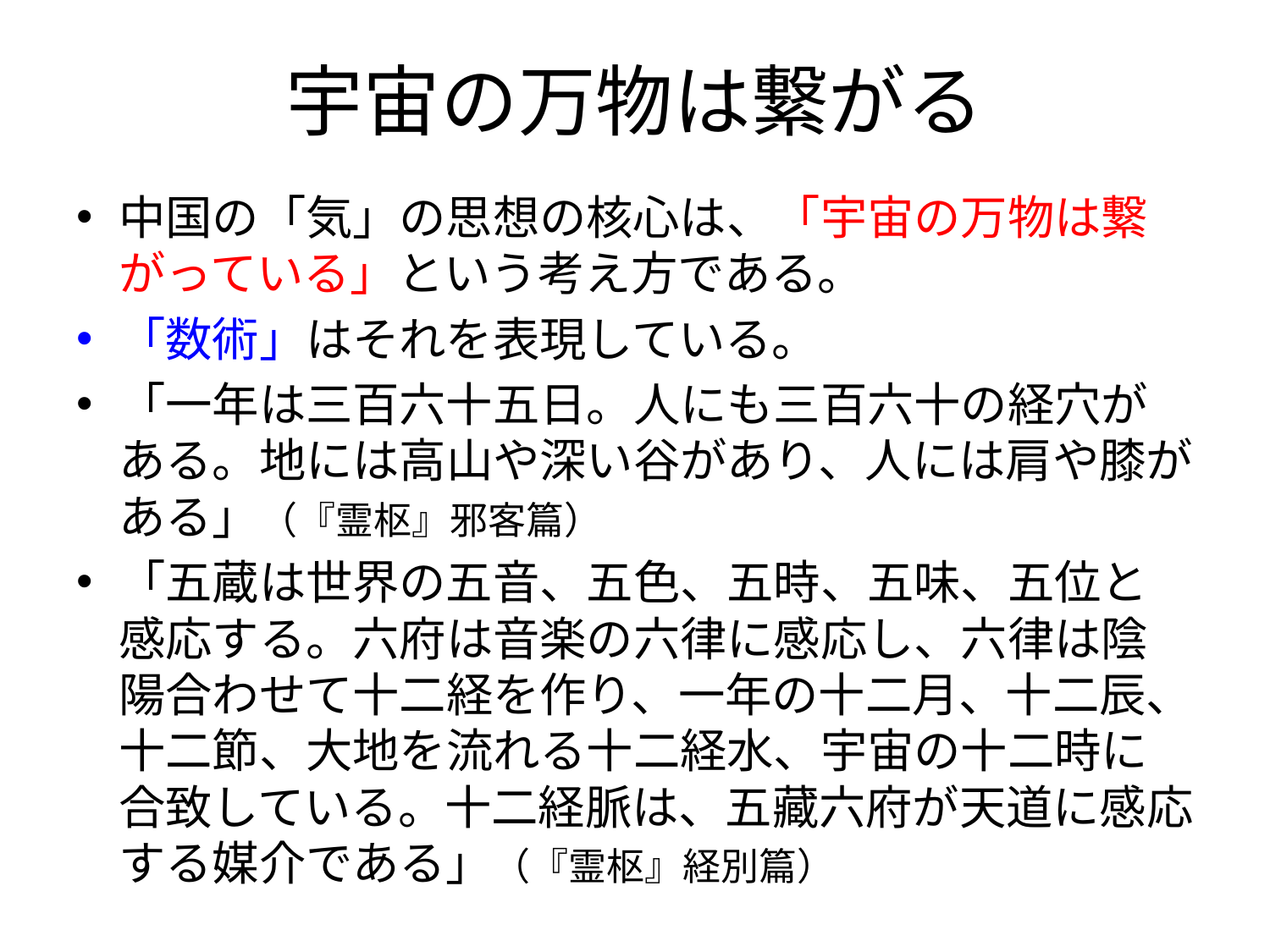

# 宇宙の万物は繋がる
中国の「気」の思想の核心は、「宇宙の万物は繋がっている」という考え方である。
「数術」はそれを表現している。
「一年は三百六十五日。人にも三百六十の経穴がある。地には高山や深い谷があり、人には肩や膝がある」（『霊枢』邪客篇）
「五蔵は世界の五音、五色、五時、五味、五位と感応する。六府は音楽の六律に感応し、六律は陰陽合わせて十二経を作り、一年の十二月、十二辰、十二節、大地を流れる十二経水、宇宙の十二時に合致している。十二経脈は、五藏六府が天道に感応する媒介である」（『霊枢』経別篇）